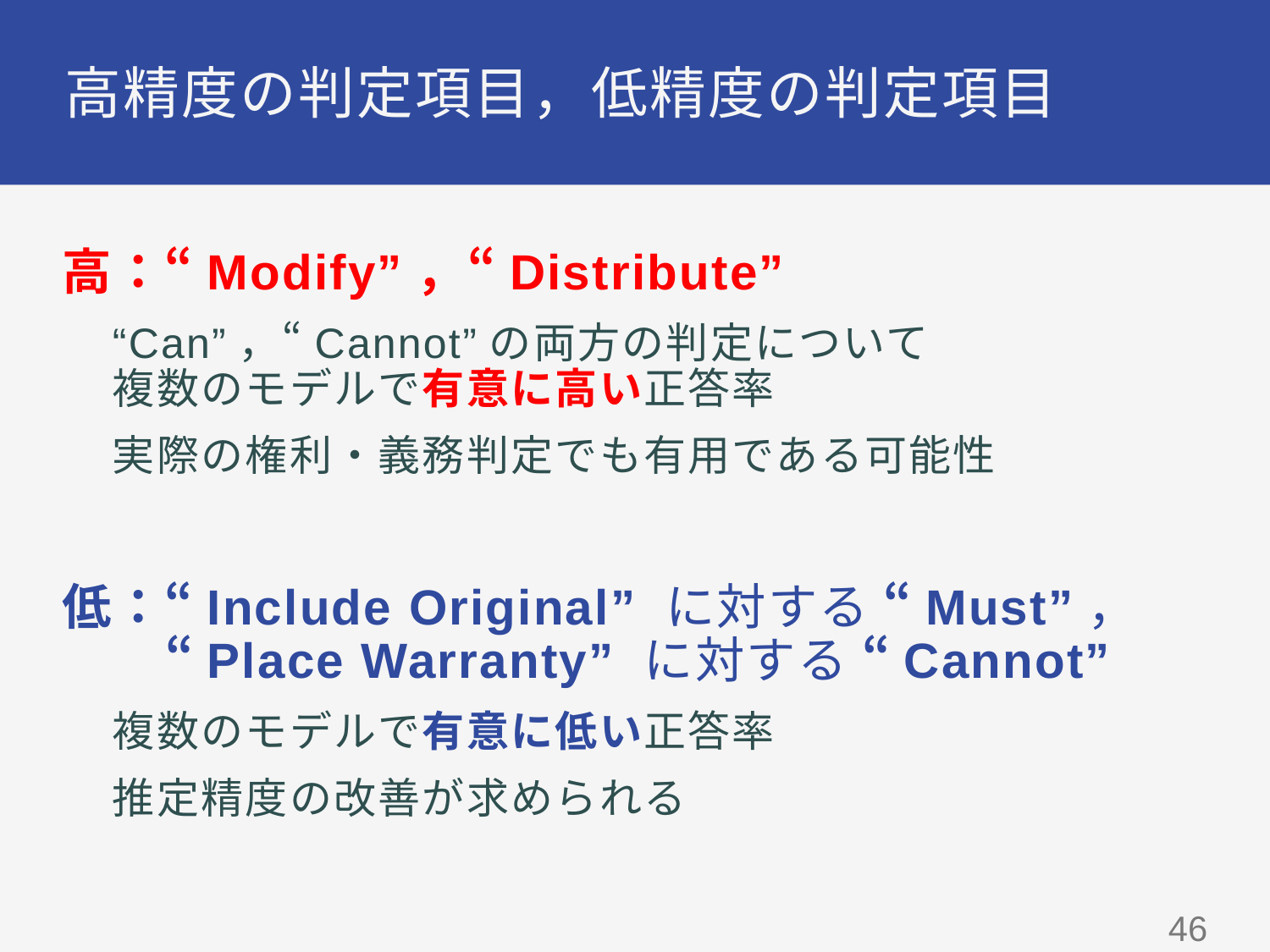

# 高精度の判定項目，低精度の判定項目
高：“Modify”，“Distribute”
“Can”，“Cannot”の両方の判定について
複数のモデルで有意に高い正答率
実際の権利・義務判定でも有用である可能性

低：“Include Original” に対する “Must”，
　　“Place Warranty” に対する “Cannot”
複数のモデルで有意に低い正答率
推定精度の改善が求められる
46